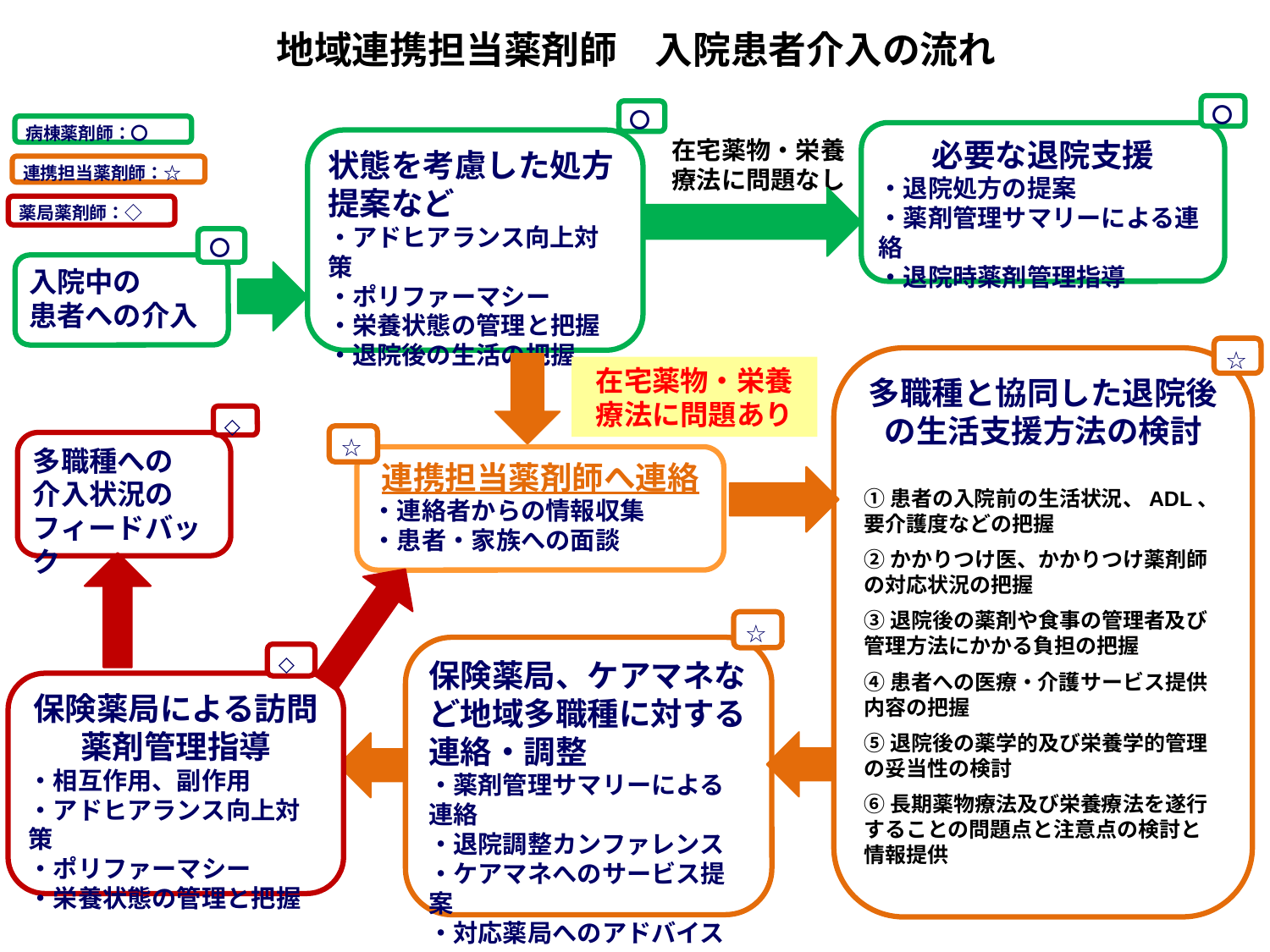

地域連携担当薬剤師　入院患者介入の流れ
〇
〇
病棟薬剤師：〇
必要な退院支援
・退院処方の提案
・薬剤管理サマリーによる連絡
・退院時薬剤管理指導
状態を考慮した処方提案など
・アドヒアランス向上対策
・ポリファーマシー
・栄養状態の管理と把握
・退院後の生活の把握
入院中の
患者への介入

在宅薬物・栄養療法に問題なし
連携担当薬剤師：☆

薬局薬剤師：◇
〇
☆
多職種と協同した退院後の生活支援方法の検討

①患者の入院前の生活状況、ADL、要介護度などの把握

②かかりつけ医、かかりつけ薬剤師の対応状況の把握

③退院後の薬剤や食事の管理者及び管理方法にかかる負担の把握

④患者への医療・介護サービス提供内容の把握

⑤退院後の薬学的及び栄養学的管理の妥当性の検討

⑥長期薬物療法及び栄養療法を遂行することの問題点と注意点の検討と情報提供

連携担当薬剤師へ連絡
・連絡者からの情報収集
・患者・家族への面談

保険薬局、ケアマネなど地域多職種に対する連絡・調整
・薬剤管理サマリーによる連絡
・退院調整カンファレンス
・ケアマネへのサービス提案
・対応薬局へのアドバイス

☆
☆

在宅薬物・栄養療法に問題あり
◇
多職種への
介入状況のフィードバック

保険薬局による訪問薬剤管理指導
・相互作用、副作用
・アドヒアランス向上対策
・ポリファーマシー
・栄養状態の管理と把握

◇